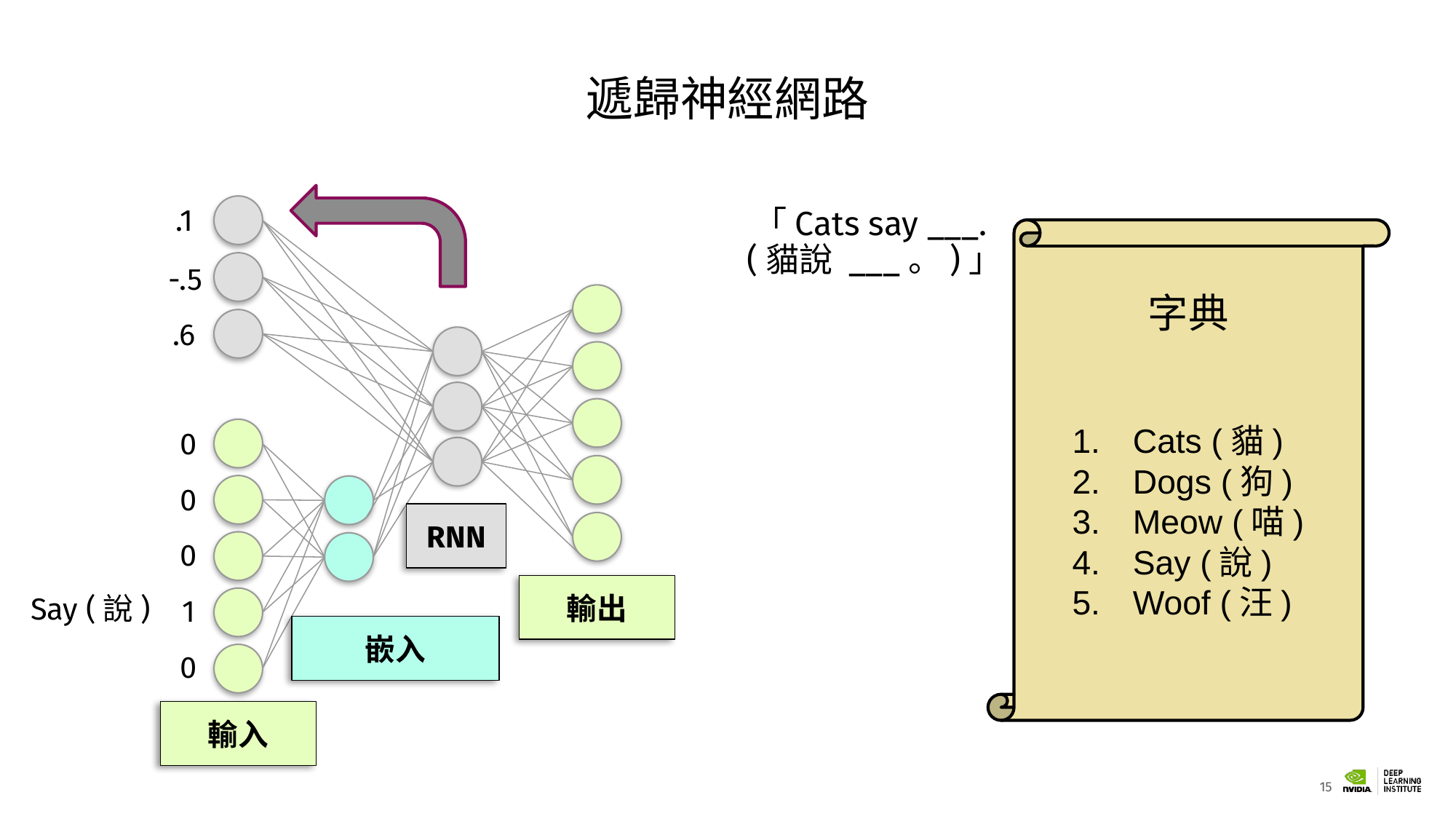

# 遞歸神經網路

.1
「Cats say ___.
(貓說 ___。)」

字典

-.5

.6

Cats (貓)
Dogs (狗)
Meow (喵)
Say (說)
Woof (汪)

0

0
RNN

0
輸出

Say (說)
1
嵌入

0
輸入